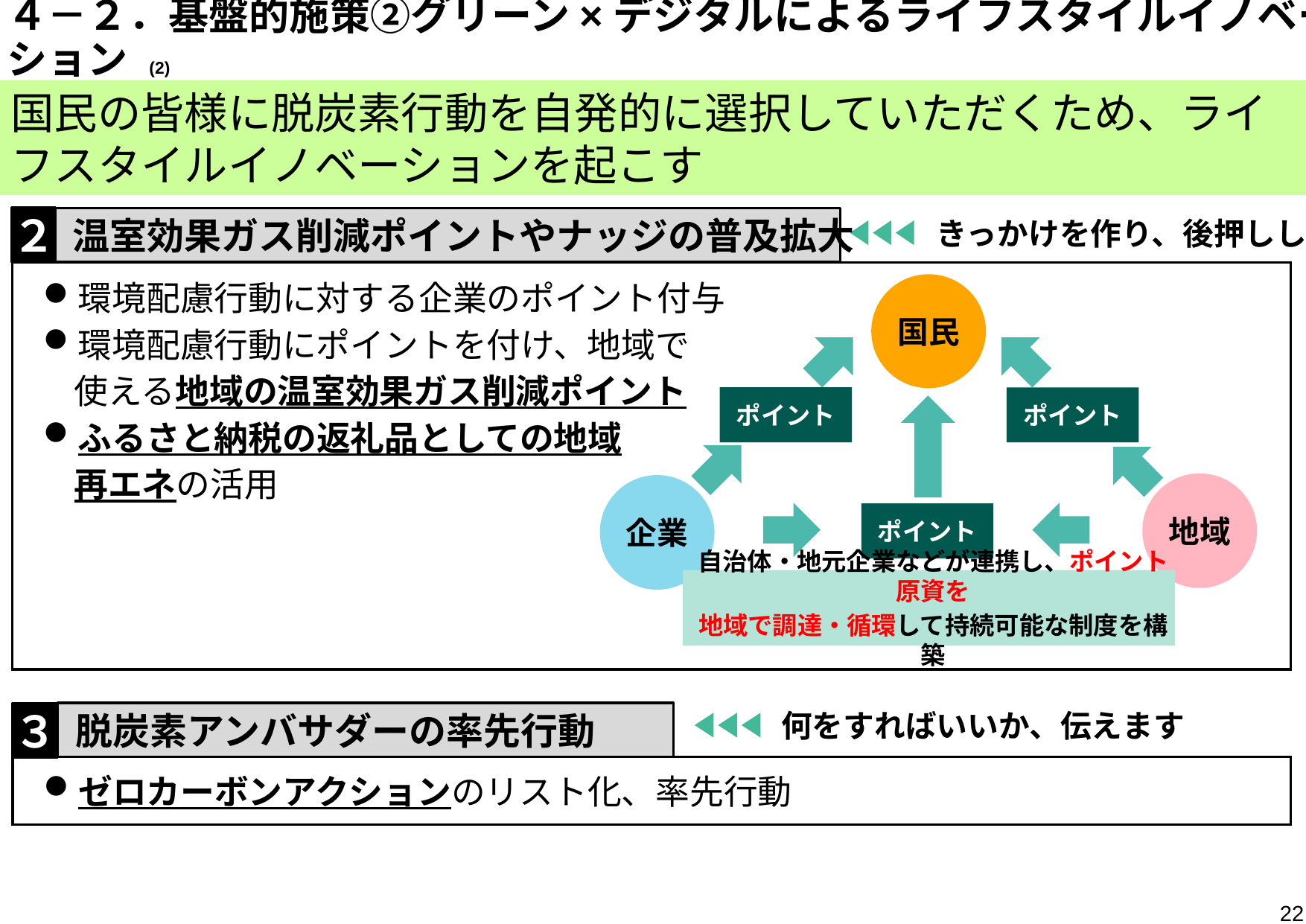

# ４－２．基盤的施策②グリーン×デジタルによるライフスタイルイノベーション　(2)
国民の皆様に脱炭素行動を自発的に選択していただくため、ライフスタイルイノベーションを起こす
きっかけを作り、後押しします
２
温室効果ガス削減ポイントやナッジの普及拡大

環境配慮行動に対する企業のポイント付与
環境配慮行動にポイントを付け、地域で
   使える地域の温室効果ガス削減ポイント
ふるさと納税の返礼品としての地域
   再エネの活用
国民

ポイント
ポイント

地域
企業

ポイント
自治体・地元企業などが連携し、ポイント原資を
地域で調達・循環して持続可能な制度を構築
脱炭素アンバサダーの率先行動
３
何をすればいいか、伝えます

ゼロカーボンアクションのリスト化、率先行動